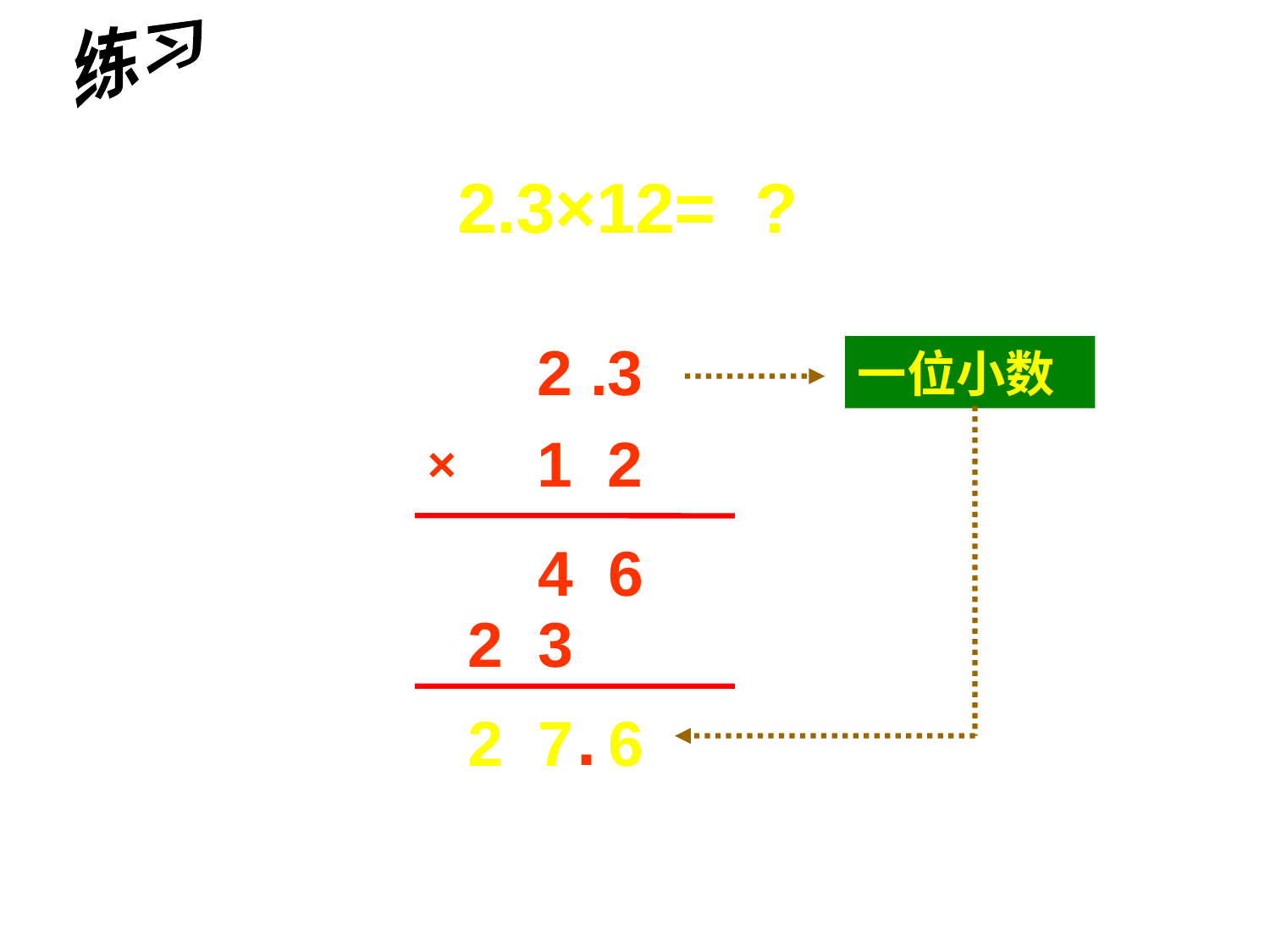

练习
2.3×12=  ?
2 .3

一位小数

1  2
×

4  6
2  3

.
2  7  6